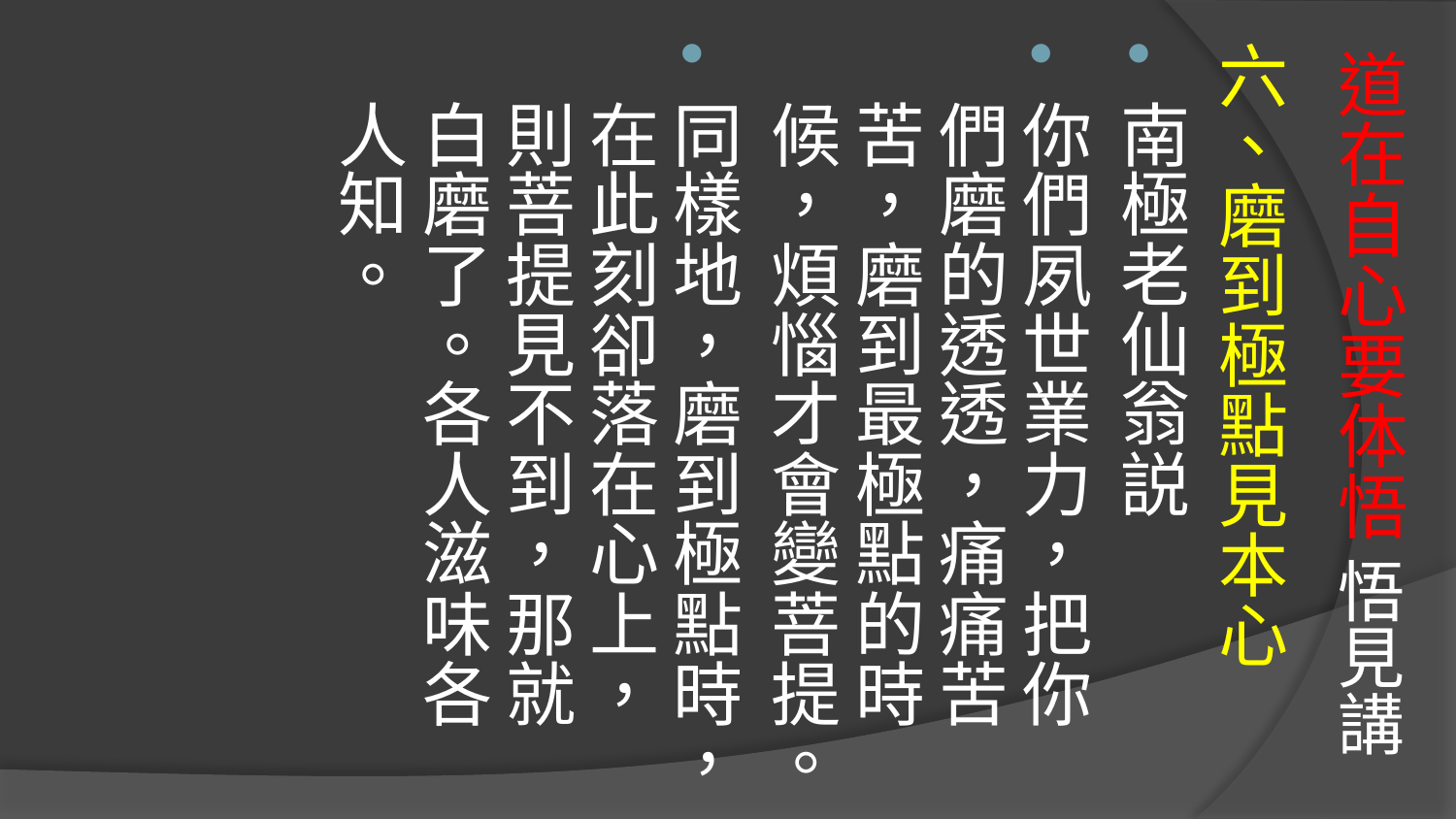

# 道在自心要体悟 悟見講
六、磨到極點見本心
南極老仙翁説
你們夙世業力，把你們磨的透透，痛痛苦苦，磨到最極點的時候，煩惱才會變菩提。
同樣地，磨到極點時，在此刻卻落在心上，則菩提見不到，那就白磨了。各人滋味各人知。